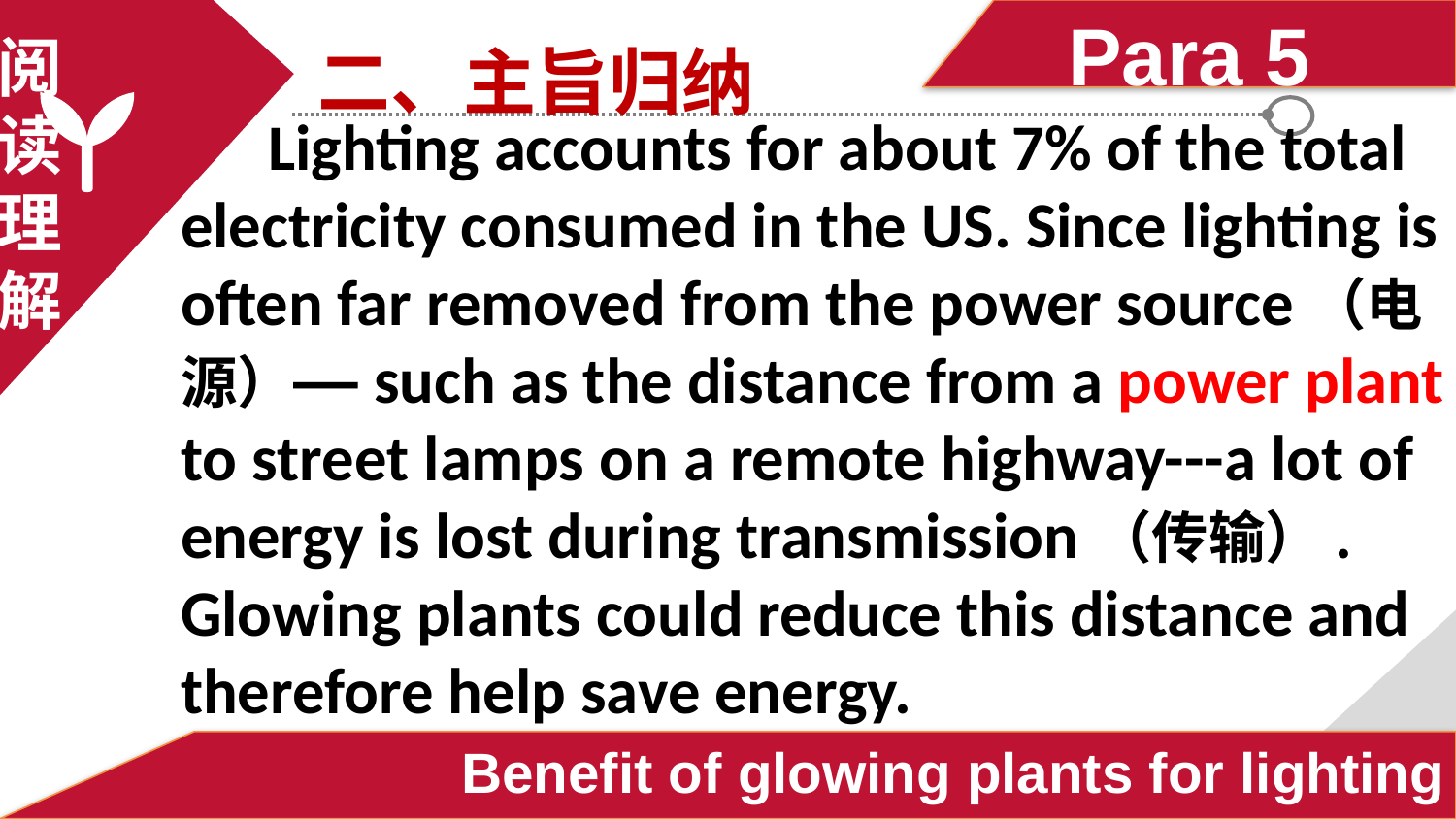

Para 5
二、主旨归纳
阅
读
理
解

      Lighting accounts for about 7% of the total electricity consumed in the US. Since lighting is often far removed from the power source（电源）—such as the distance from a power plant to street lamps on a remote highway---a lot of energy is lost during transmission（传输）.
Glowing plants could reduce this distance and therefore help save energy.

Benefit of glowing plants for lighting